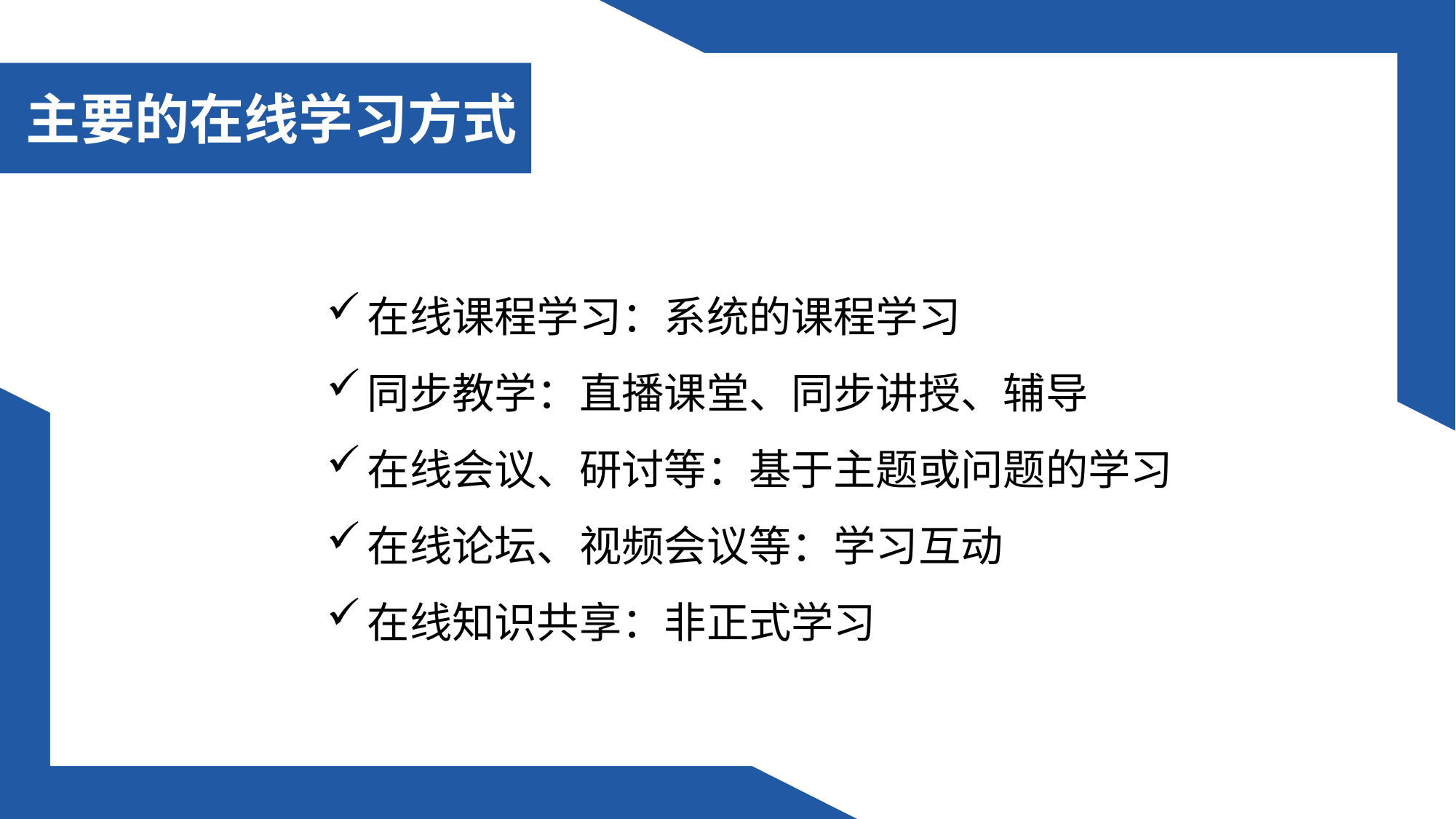

主要的在线学习方式
在线课程学习：系统的课程学习
同步教学：直播课堂、同步讲授、辅导
在线会议、研讨等：基于主题或问题的学习
在线论坛、视频会议等：学习互动
在线知识共享：非正式学习